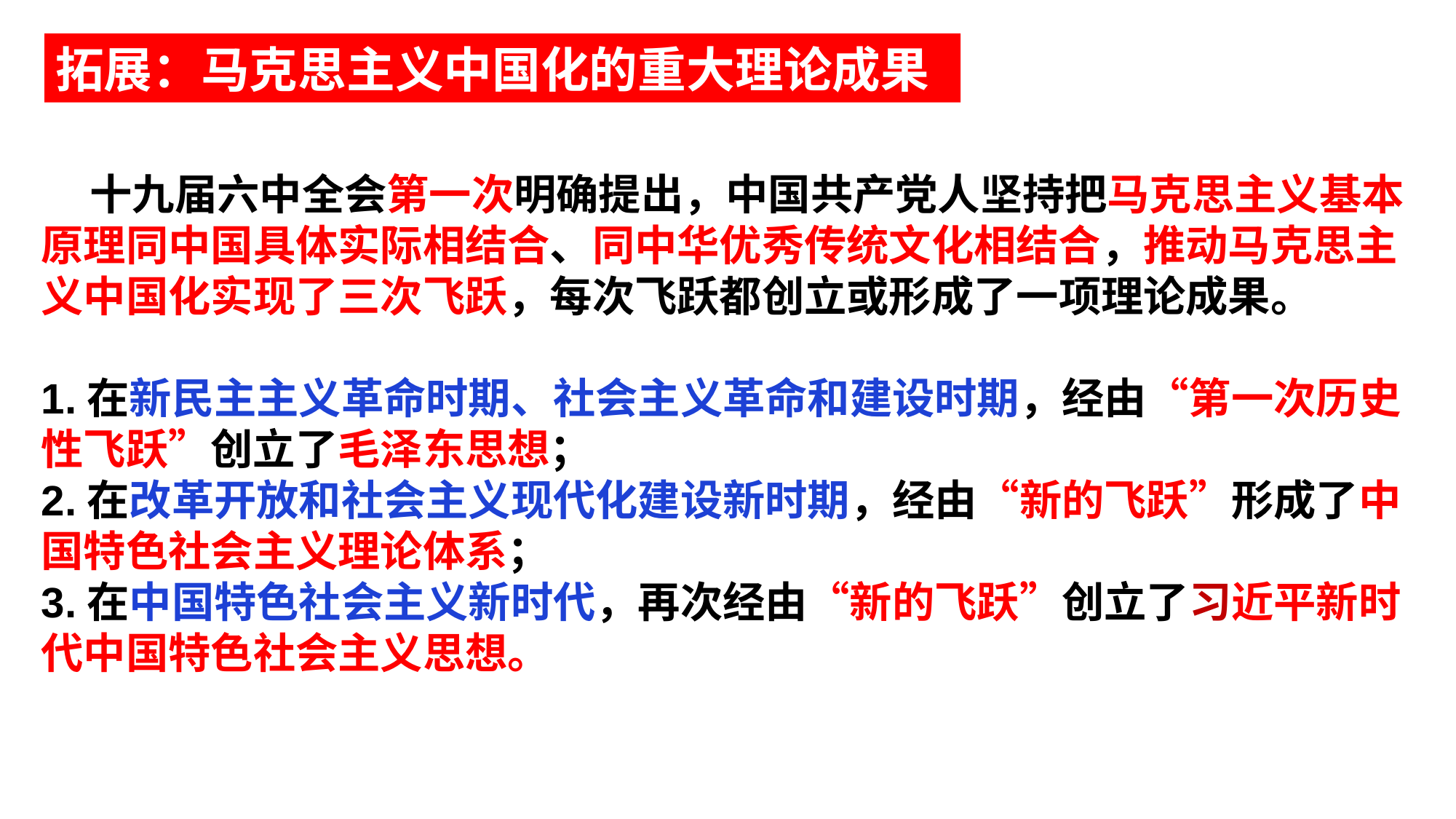

拓展：马克思主义中国化的重大理论成果
    十九届六中全会第一次明确提出，中国共产党人坚持把马克思主义基本原理同中国具体实际相结合、同中华优秀传统文化相结合，推动马克思主义中国化实现了三次飞跃，每次飞跃都创立或形成了一项理论成果。

1.在新民主主义革命时期、社会主义革命和建设时期，经由“第一次历史性飞跃”创立了毛泽东思想；
2.在改革开放和社会主义现代化建设新时期，经由“新的飞跃”形成了中国特色社会主义理论体系；
3.在中国特色社会主义新时代，再次经由“新的飞跃”创立了习近平新时代中国特色社会主义思想。